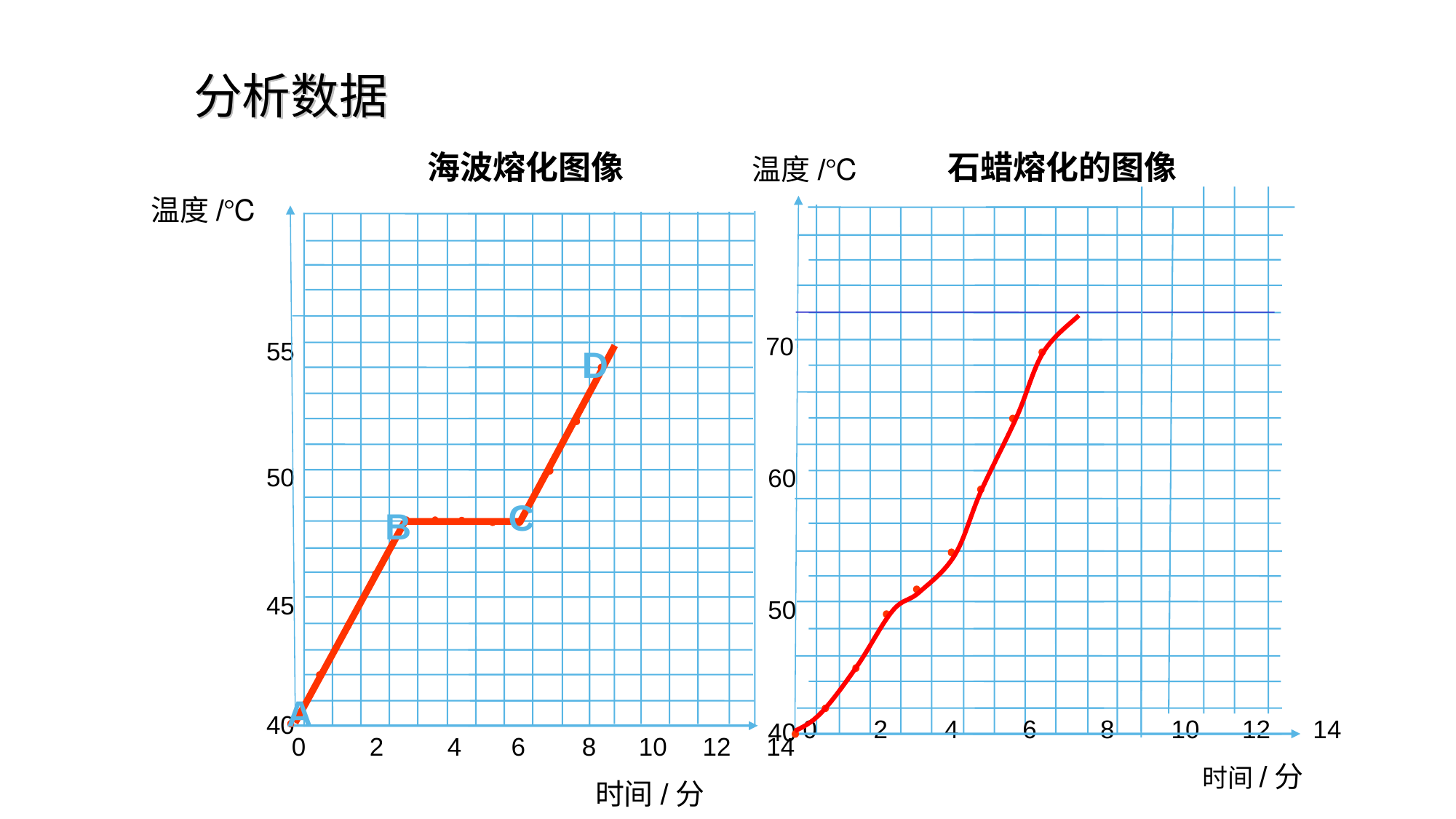

分析数据

石蜡熔化的图像
海波熔化图像
温度/℃
温度/℃

70
55
D

50
60

C
B

45

50

A
40

 0        2        4         6         8        10      12      14
                                                                       时间/分

40

 0         2         4       6        8      10     12     14
                                                      时间/分